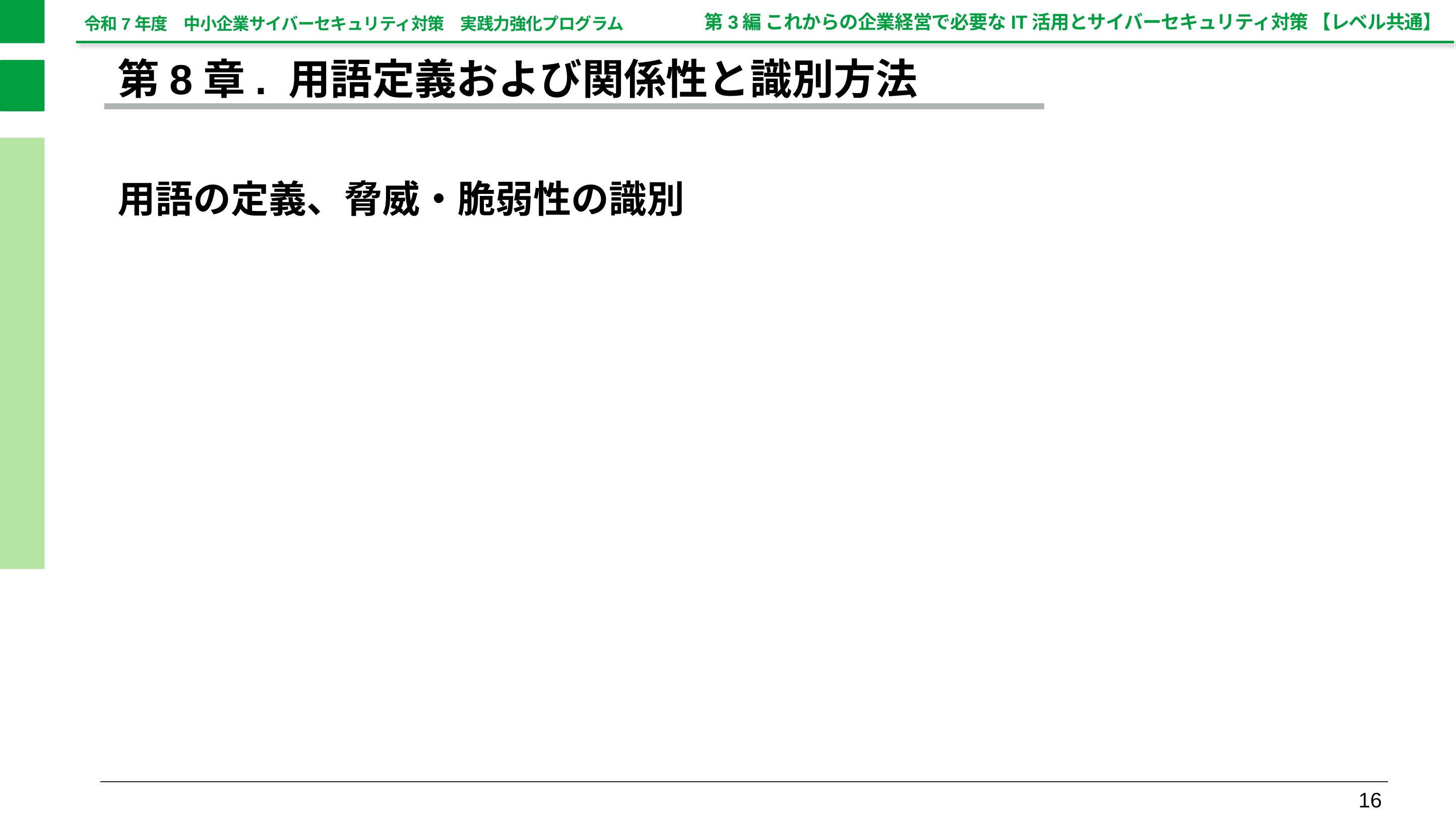

第3編 これからの企業経営で必要なIT活用とサイバーセキュリティ対策 【レベル共通】
第8章. 用語定義および関係性と識別方法
用語の定義、脅威・脆弱性の識別